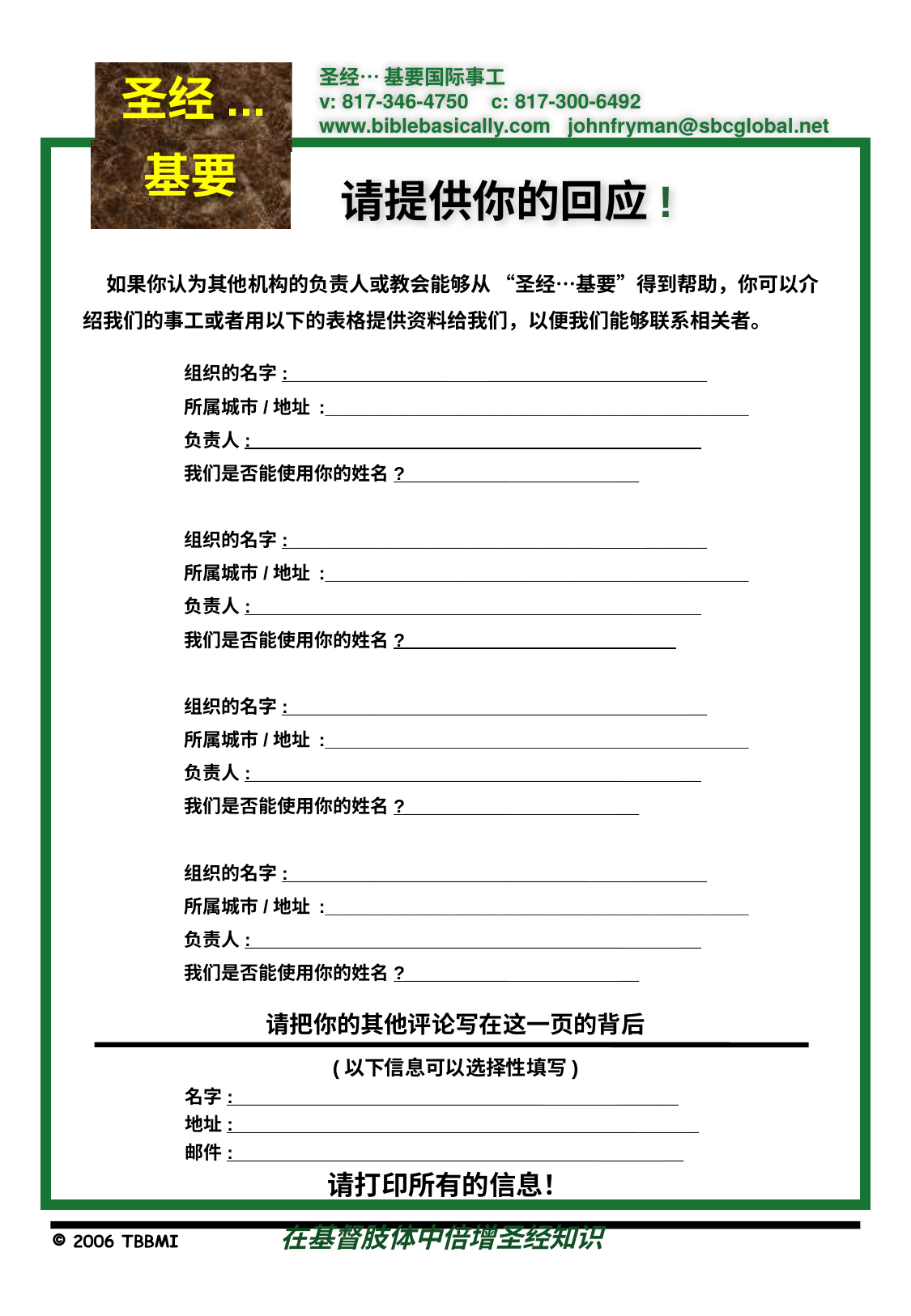

圣经… 基要国际事工
v: 817-346-4750    c: 817-300-6492                  www.biblebasically.com   johnfryman@sbcglobal.net
圣经...

基要

请提供你的回应!
    如果你认为其他机构的负责人或教会能够从 “圣经…基要”得到帮助，你可以介绍我们的事工或者用以下的表格提供资料给我们，以便我们能够联系相关者。

组织的名字:_______________         _____________________
所属城市/地址 :_________________________________________
负责人:______________           ________________________
我们是否能使用你的姓名?__________                     __

组织的名字:______________________________         ______
所属城市/地址 :_________________________________________
负责人:_____________________________________           _
我们是否能使用你的姓名?__________                      _

组织的名字:__________________________________         __
所属城市/地址 :_________________________________________
负责人:____________________________________           __
我们是否能使用你的姓名?__________                     __

组织的名字:_____________________________         _______
所属城市/地址 :_________________________________________
负责人:____________________________________           __
我们是否能使用你的姓名?__________                     __

请把你的其他评论写在这一页的背后

(以下信息可以选择性填写)

名字:______________________________              ______
地址:_______________________________________          _
邮件:___________________________________             __

请打印所有的信息！
在基督肢体中倍增圣经知识